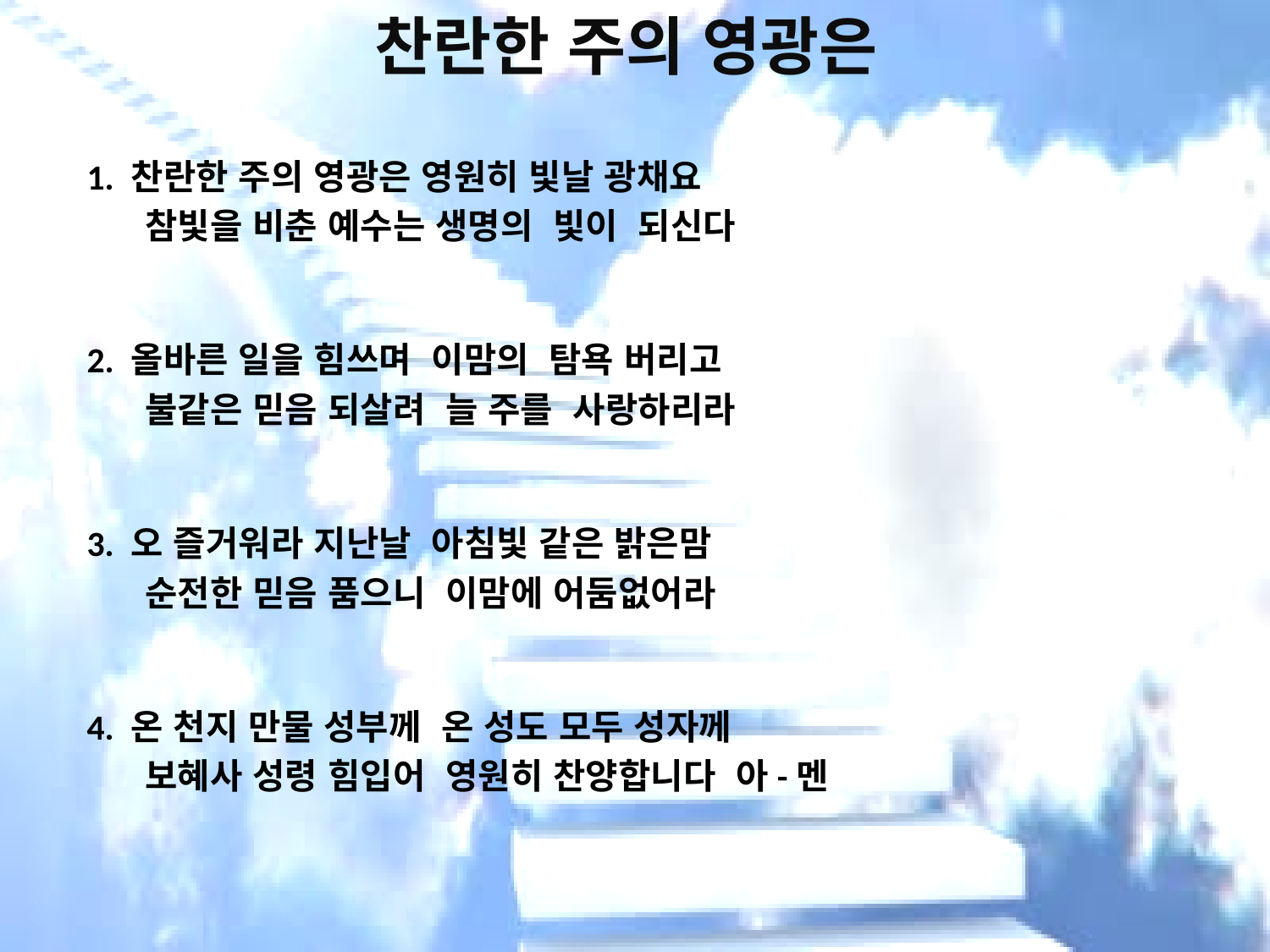

# 찬란한 주의 영광은
1. 찬란한 주의 영광은 영원히 빛날 광채요
     참빛을 비춘 예수는 생명의  빛이  되신다
2. 올바른 일을 힘쓰며  이맘의  탐욕 버리고
     불같은 믿음 되살려  늘 주를  사랑하리라
3. 오 즐거워라 지난날  아침빛 같은 밝은맘
     순전한 믿음 품으니  이맘에 어둠없어라
4. 온 천지 만물 성부께  온 성도 모두 성자께
     보혜사 성령 힘입어  영원히 찬양합니다  아-멘